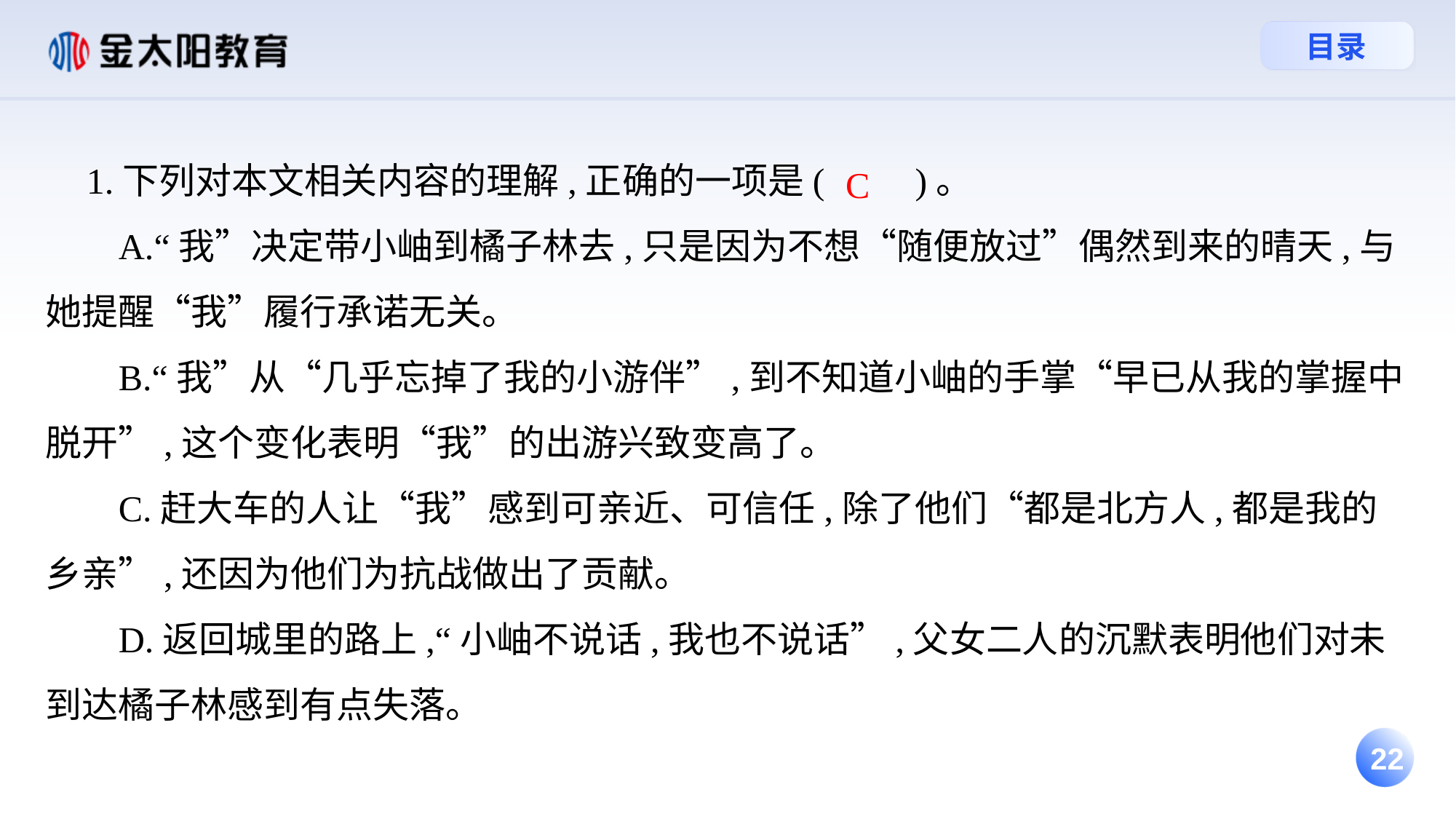

1.下列对本文相关内容的理解,正确的一项是(　　)。
        A.“我”决定带小岫到橘子林去,只是因为不想“随便放过”偶然到来的晴天,与她提醒“我”履行承诺无关。
        B.“我”从“几乎忘掉了我的小游伴”,到不知道小岫的手掌“早已从我的掌握中脱开”,这个变化表明“我”的出游兴致变高了。
        C.赶大车的人让“我”感到可亲近、可信任,除了他们“都是北方人,都是我的乡亲”,还因为他们为抗战做出了贡献。
        D.返回城里的路上,“小岫不说话,我也不说话”,父女二人的沉默表明他们对未到达橘子林感到有点失落。
C